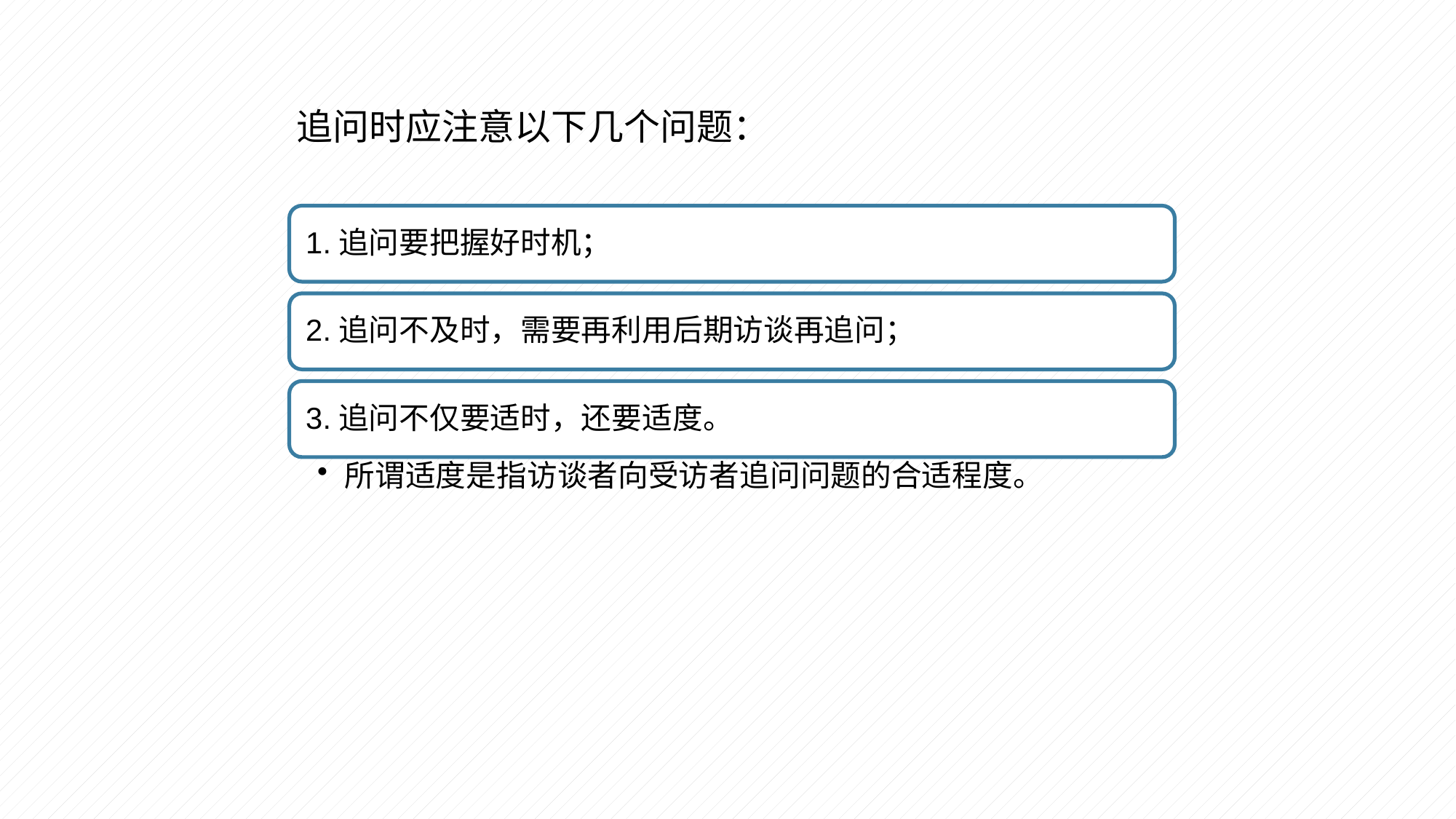

追问时应注意以下几个问题：
1.追问要把握好时机；
2.追问不及时，需要再利用后期访谈再追问；
3.追问不仅要适时，还要适度。
所谓适度是指访谈者向受访者追问问题的合适程度。